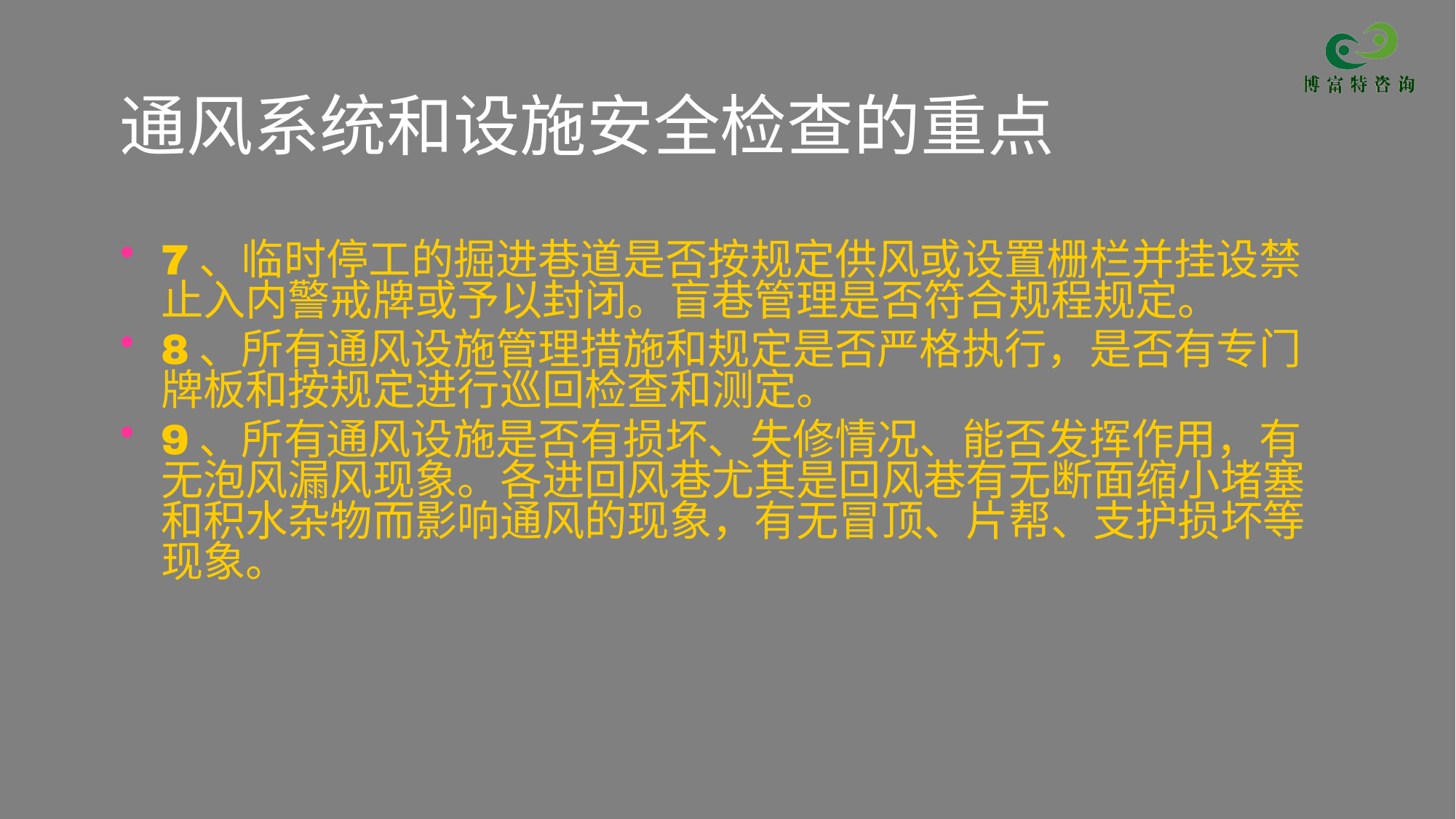

# 通风系统和设施安全检查的重点
7、临时停工的掘进巷道是否按规定供风或设置栅栏并挂设禁止入内警戒牌或予以封闭。盲巷管理是否符合规程规定。
8、所有通风设施管理措施和规定是否严格执行，是否有专门牌板和按规定进行巡回检查和测定。
9、所有通风设施是否有损坏、失修情况、能否发挥作用，有无泡风漏风现象。各进回风巷尤其是回风巷有无断面缩小堵塞和积水杂物而影响通风的现象，有无冒顶、片帮、支护损坏等现象。